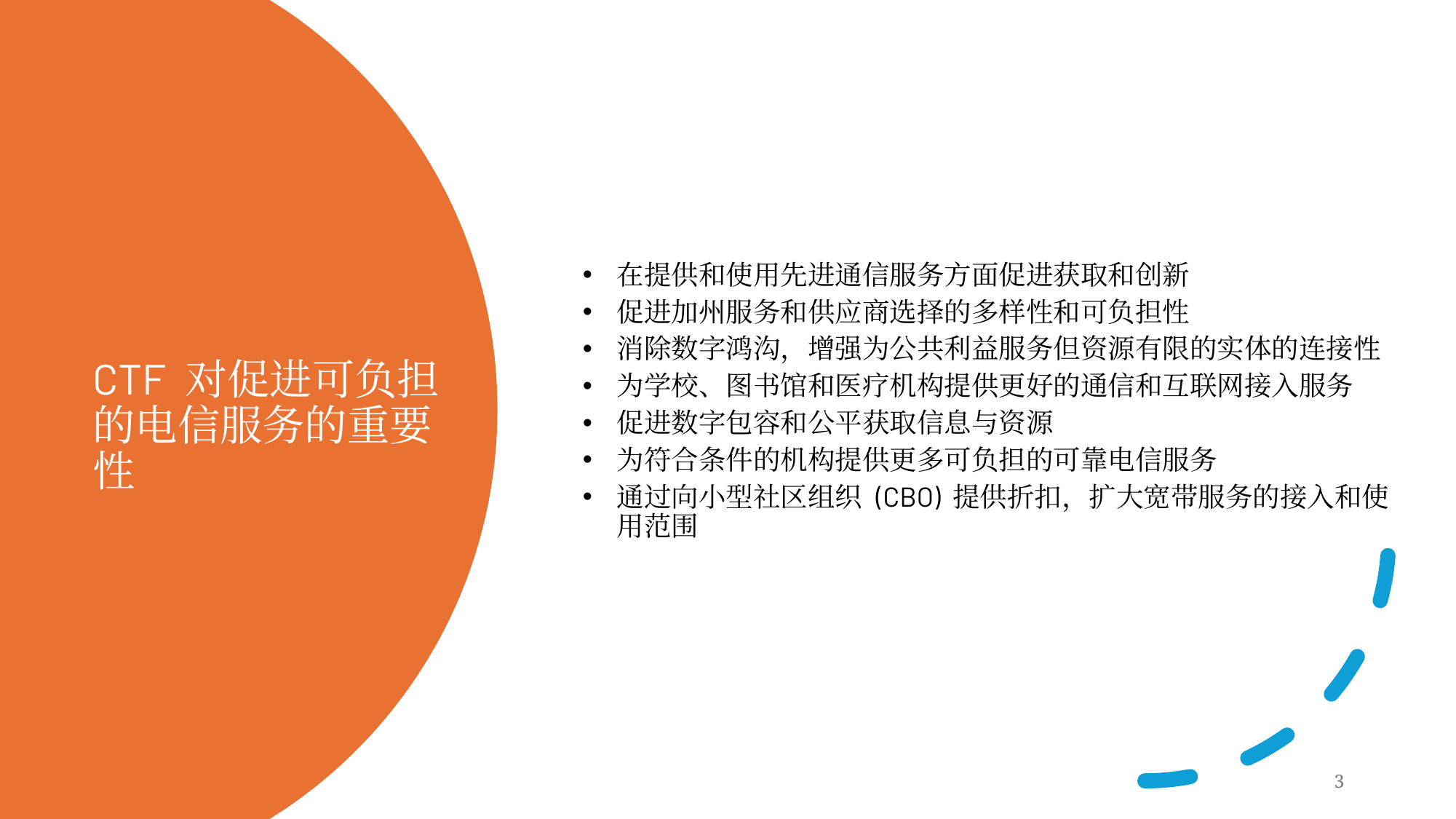

在提供和使用先进通信服务方面促进获取和创新
促进加州服务和供应商选择的多样性和可负担性
消除数字鸿沟，增强为公共利益服务但资源有限的实体的连接性
为学校、图书馆和医疗机构提供更好的通信和互联网接入服务
促进数字包容和公平获取信息与资源
为符合条件的机构提供更多可负担的可靠电信服务
通过向小型社区组织 (CBO) 提供折扣，扩大宽带服务的接入和使用范围

# CTF 对促进可负担的电信服务的重要性

3